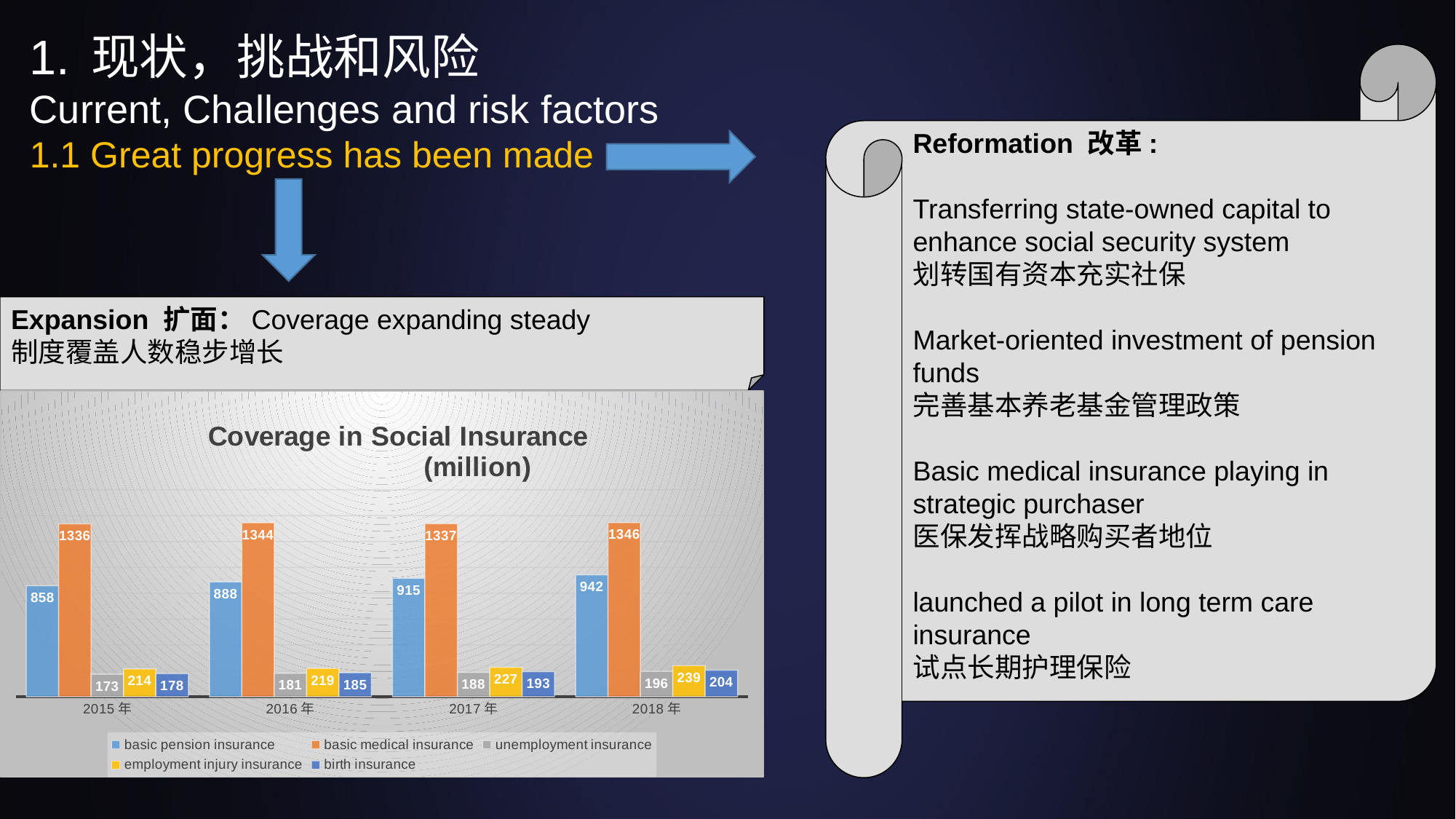

现状，挑战和风险
Current, Challenges and risk factors
1.1 Great progress has been made
Reformation 改革:

Transferring state-owned capital to enhance social security system
划转国有资本充实社保

Market-oriented investment of pension funds
完善基本养老基金管理政策

Basic medical insurance playing in strategic purchaser
医保发挥战略购买者地位

launched a pilot in long term care insurance
试点长期护理保险

Expansion 扩面：Coverage expanding steady
制度覆盖人数稳步增长

### Chart: Coverage in Social Insurance
                    (million)

| Category | basic pension insurance | basic medical insurance | unemployment insurance | employment injury insurance | birth insurance |
|---|---|---|---|---|---|
| 2015年 | 858.0 | 1336.0 | 173.0 | 214.0 | 178.0 |
| 2016年 | 888.0 | 1344.0 | 181.0 | 219.0 | 185.0 |
| 2017年 | 915.0 | 1337.0 | 188.0 | 227.0 | 193.0 |
| 2018年 | 942.0 | 1346.0 | 196.0 | 239.0 | 204.0 |